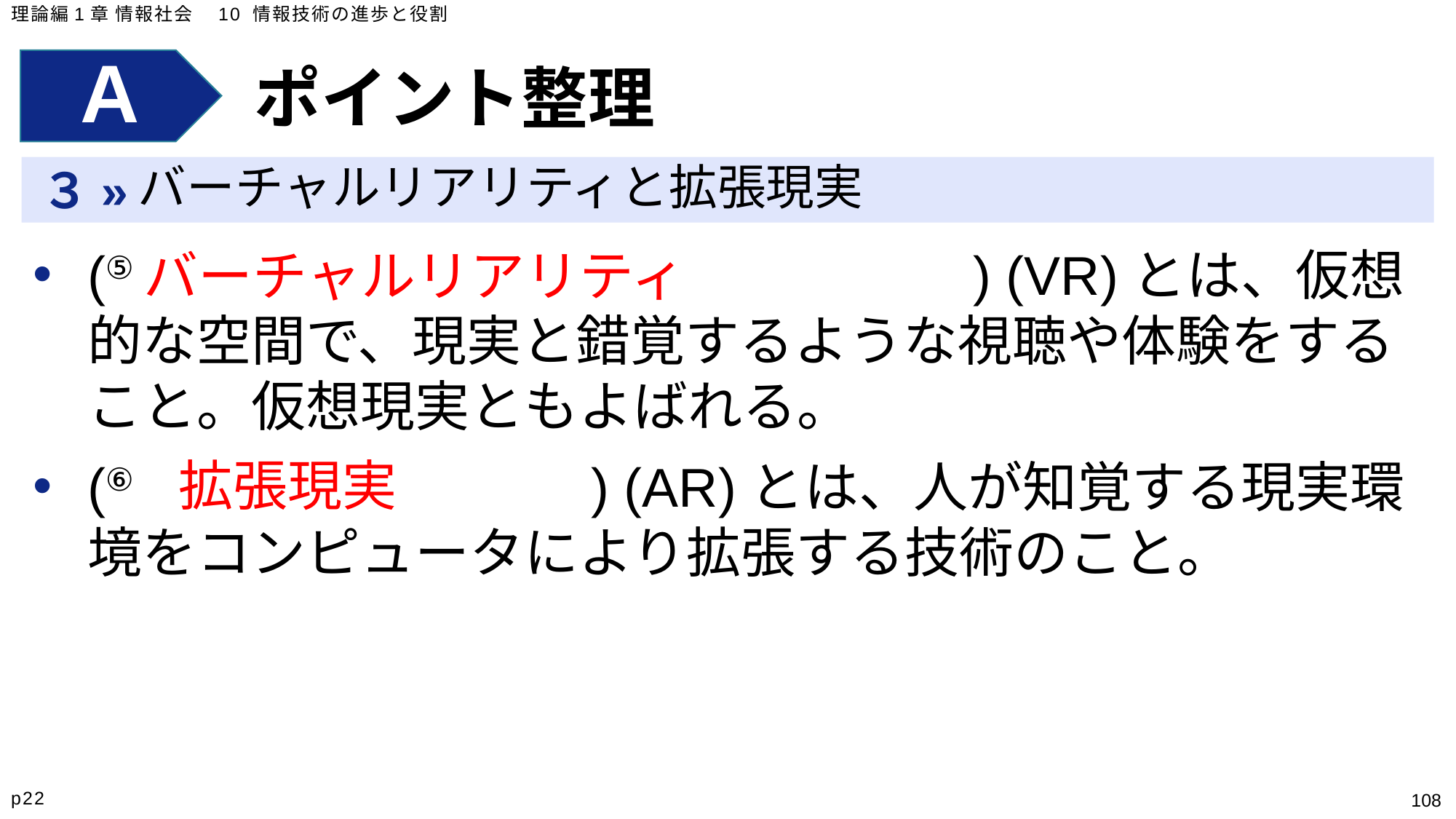

理論編1章 情報社会　10 情報技術の進歩と役割
ポイント整理
バーチャルリアリティと拡張現実
(⑤　　　　　　　　　　　　　　　) (VR)とは、仮想的な空間で、現実と錯覚するような視聴や体験をすること。仮想現実ともよばれる。
(⑥　　　　　　　　) (AR)とは、人が知覚する現実環境をコンピュータにより拡張する技術のこと。

バーチャルリアリティ
拡張現実
p22
108